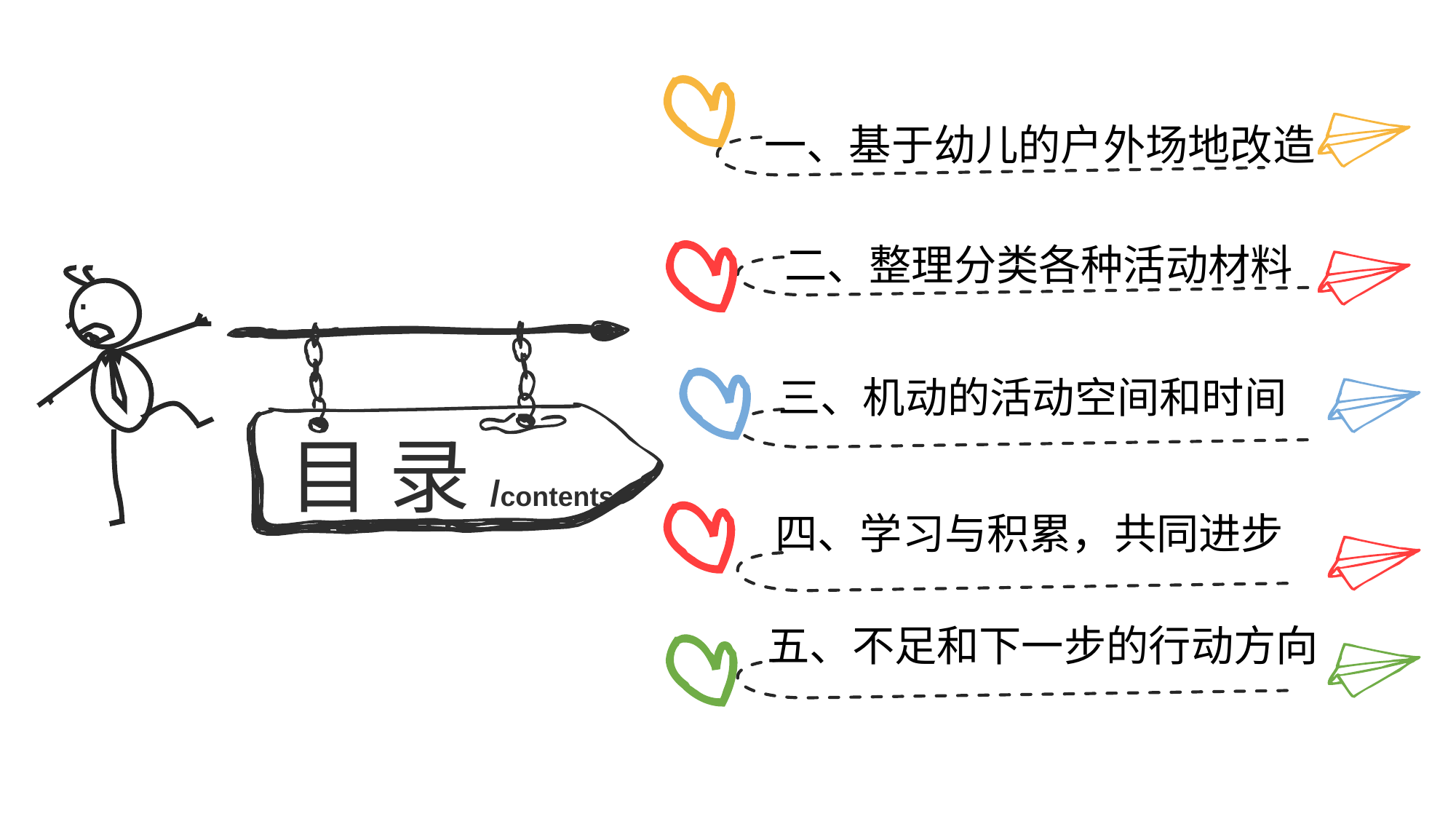

一、基于幼儿的户外场地改造

二、整理分类各种活动材料

三、机动的活动空间和时间

目 录/contents

四、学习与积累，共同进步

五、不足和下一步的行动方向